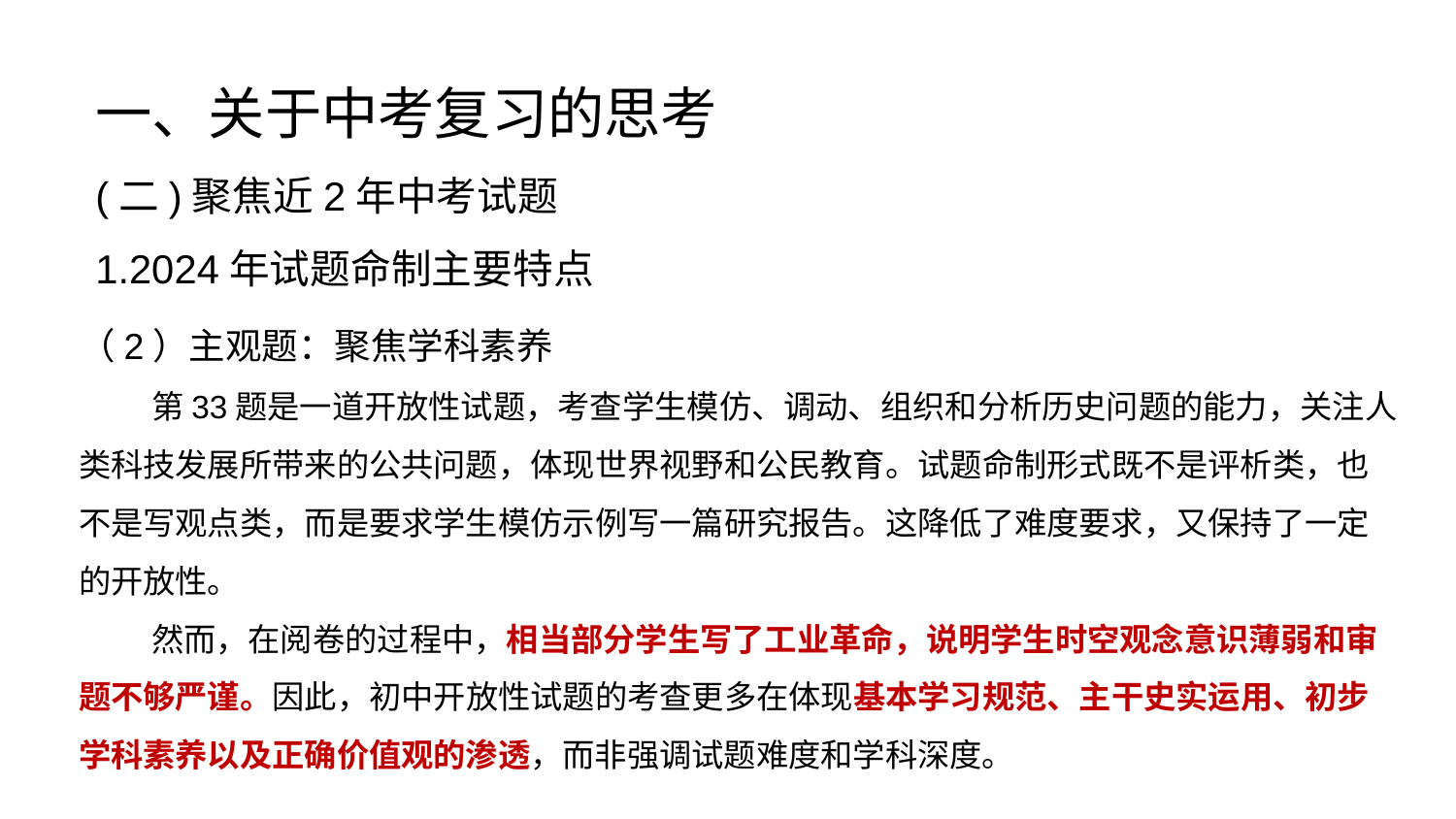

一、关于中考复习的思考
(二)聚焦近2年中考试题
1.2024年试题命制主要特点
（2）主观题：聚焦学科素养
第33题是一道开放性试题，考查学生模仿、调动、组织和分析历史问题的能力，关注人类科技发展所带来的公共问题，体现世界视野和公民教育。试题命制形式既不是评析类，也不是写观点类，而是要求学生模仿示例写一篇研究报告。这降低了难度要求，又保持了一定的开放性。
然而，在阅卷的过程中，相当部分学生写了工业革命，说明学生时空观念意识薄弱和审题不够严谨。因此，初中开放性试题的考查更多在体现基本学习规范、主干史实运用、初步学科素养以及正确价值观的渗透，而非强调试题难度和学科深度。